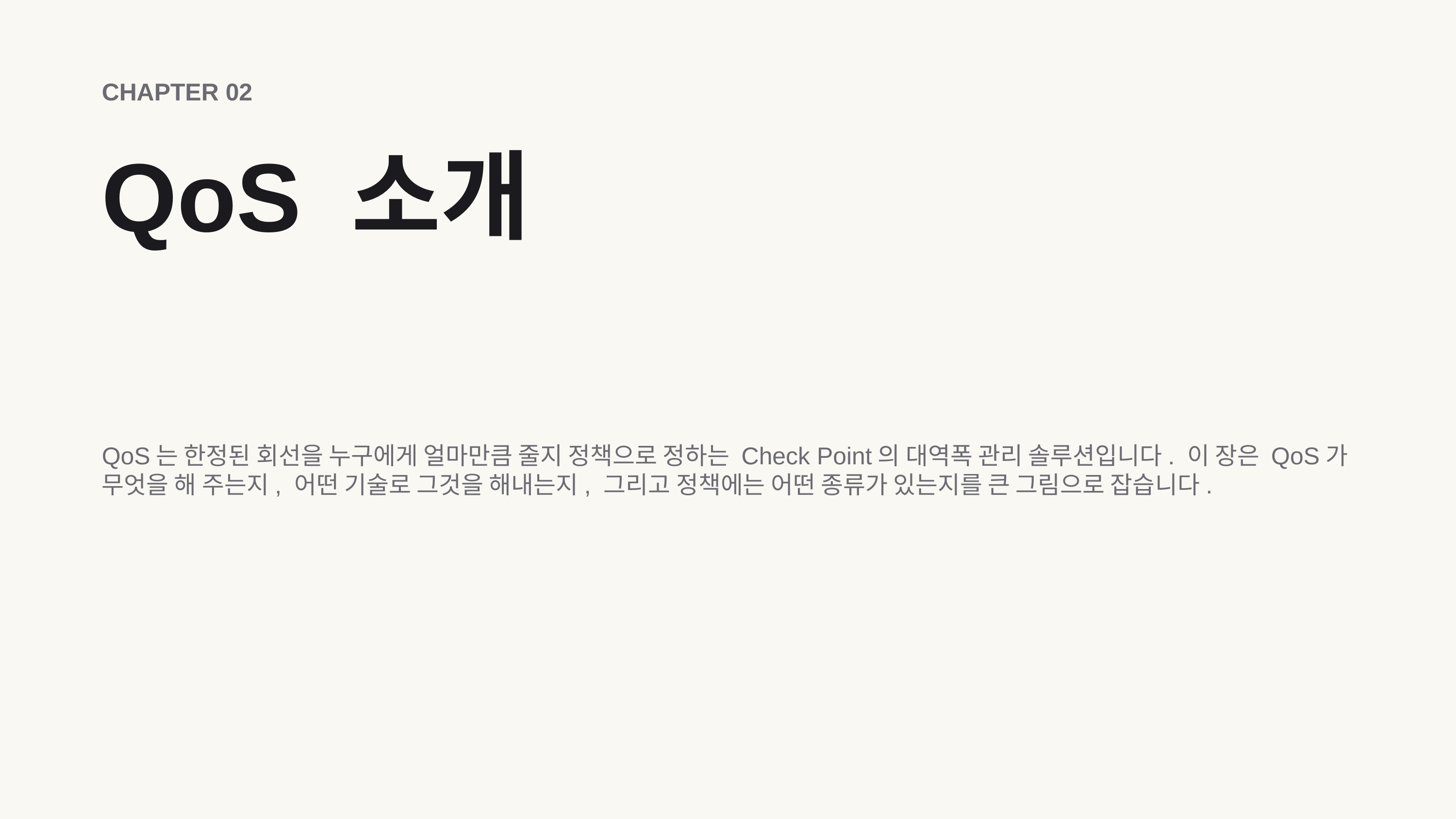

CHAPTER 02
QoS 소개
QoS는 한정된 회선을 누구에게 얼마만큼 줄지 정책으로 정하는 Check Point의 대역폭 관리 솔루션입니다. 이 장은 QoS가 무엇을 해 주는지, 어떤 기술로 그것을 해내는지, 그리고 정책에는 어떤 종류가 있는지를 큰 그림으로 잡습니다.